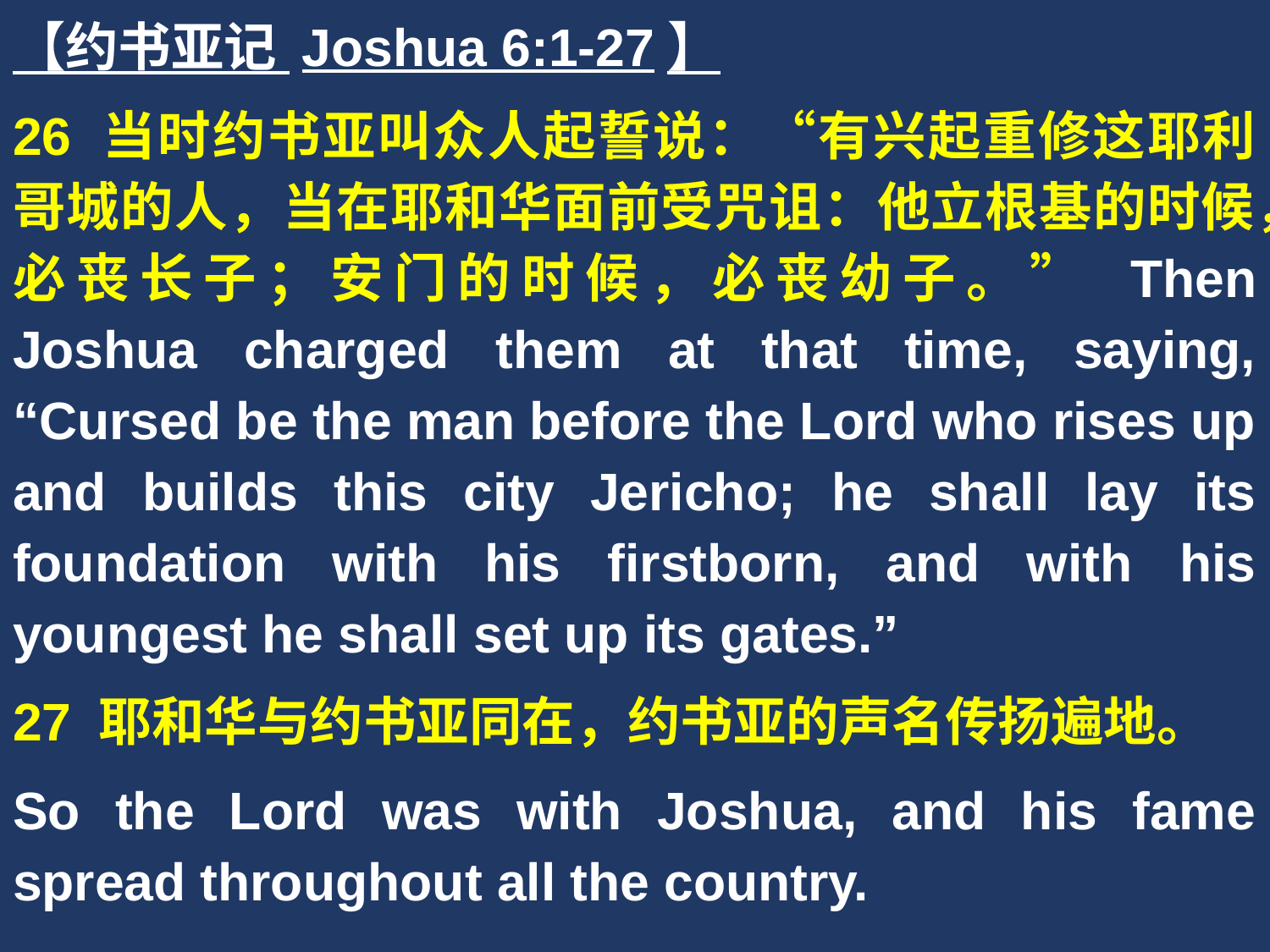

【约书亚记 Joshua 6:1-27】
26 当时约书亚叫众人起誓说：“有兴起重修这耶利哥城的人，当在耶和华面前受咒诅：他立根基的时候，必丧长子；安门的时候，必丧幼子。” Then Joshua charged them at that time, saying, “Cursed be the man before the Lord who rises up and builds this city Jericho; he shall lay its foundation with his firstborn, and with his youngest he shall set up its gates.”
27 耶和华与约书亚同在，约书亚的声名传扬遍地。
So the Lord was with Joshua, and his fame spread throughout all the country.